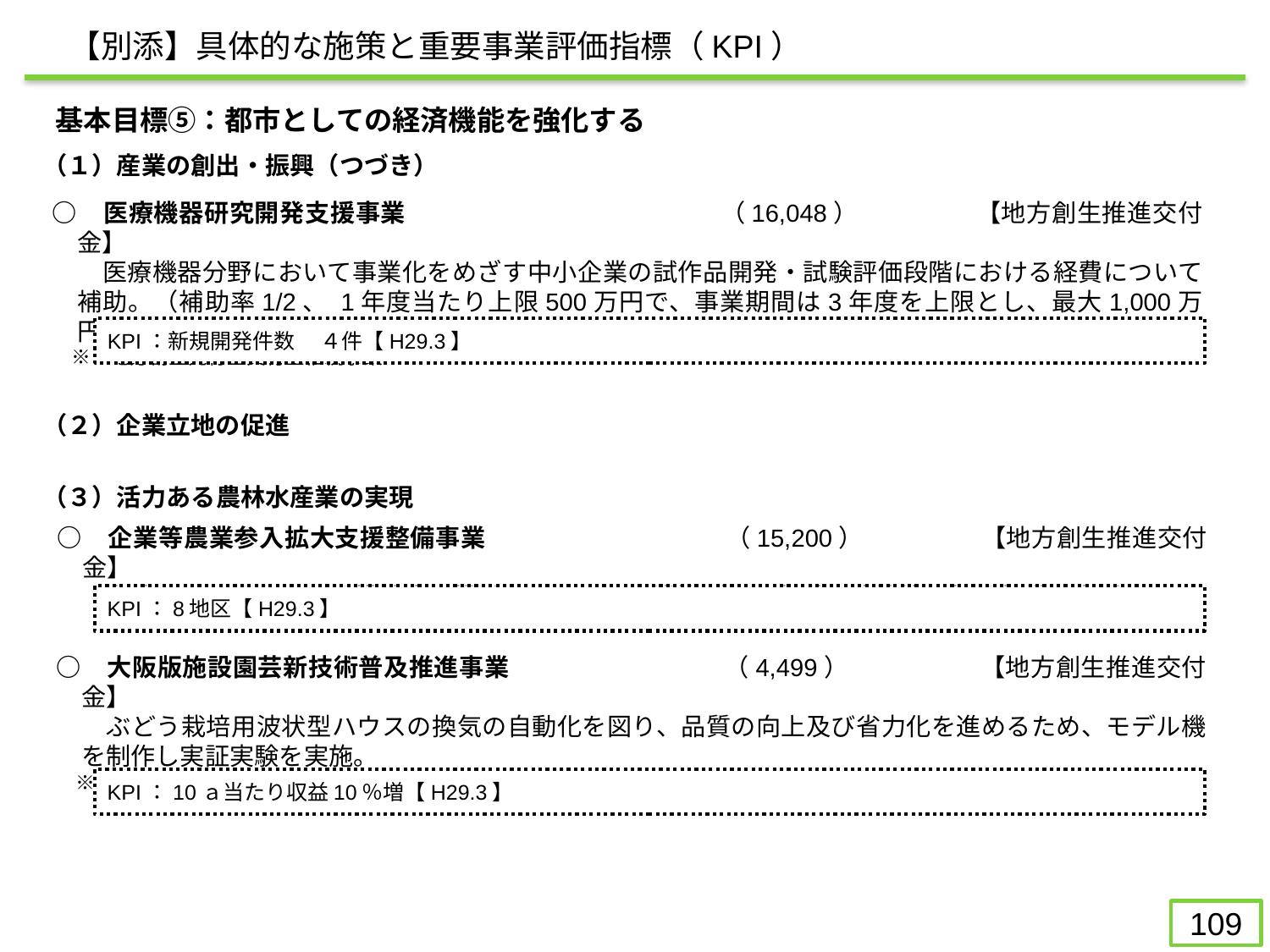

【別添】具体的な施策と重要事業評価指標（KPI）
　基本目標⑤：都市としての経済機能を強化する
（１）産業の創出・振興（つづき）
○	　医療機器研究開発支援事業			（16,048）	【地方創生推進交付金】
　　医療機器分野において事業化をめざす中小企業の試作品開発・試験評価段階における経費について補助。（補助率1/2、 1年度当たり上限500万円で、事業期間は3年度を上限とし、最大1,000万円）
　※　地方創生先行型交付金継続事業
KPI：新規開発件数 　４件【H29.3】
（２）企業立地の促進
（３）活力ある農林水産業の実現
○	　企業等農業参入拡大支援整備事業		（15,200）	【地方創生推進交付金】
　　農業への新規参入や規模拡大を推進するため、企業等が行う農道や農地等の基盤整備を支援。
KPI：8地区【H29.3】
○	　大阪版施設園芸新技術普及推進事業		（4,499）		【地方創生推進交付金】
　　ぶどう栽培用波状型ハウスの換気の自動化を図り、品質の向上及び省力化を進めるため、モデル機を制作し実証実験を実施。
　※　地方創生先行型交付金継続事業
KPI：10ａ当たり収益10％増【H29.3】
109